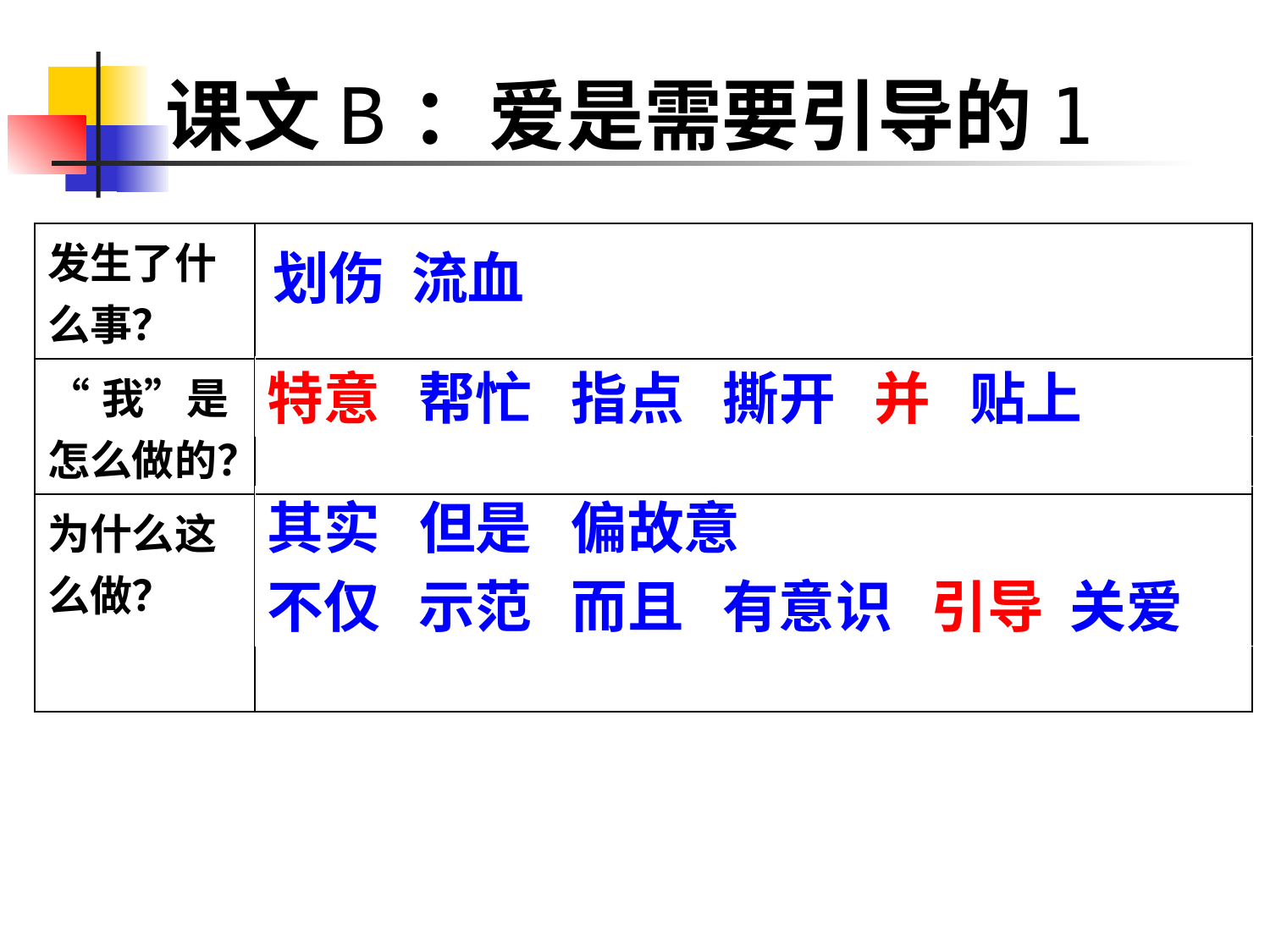

# 课文B：爱是需要引导的1
| 发生了什么事？ |  |
| --- | --- |
| “我”是怎么做的？ |  |
| 为什么这么做？ |  |
划伤  流血
特意   帮忙   指点   撕开   并   贴上
其实   但是   偏故意
不仅   示范   而且   有意识   引导  关爱